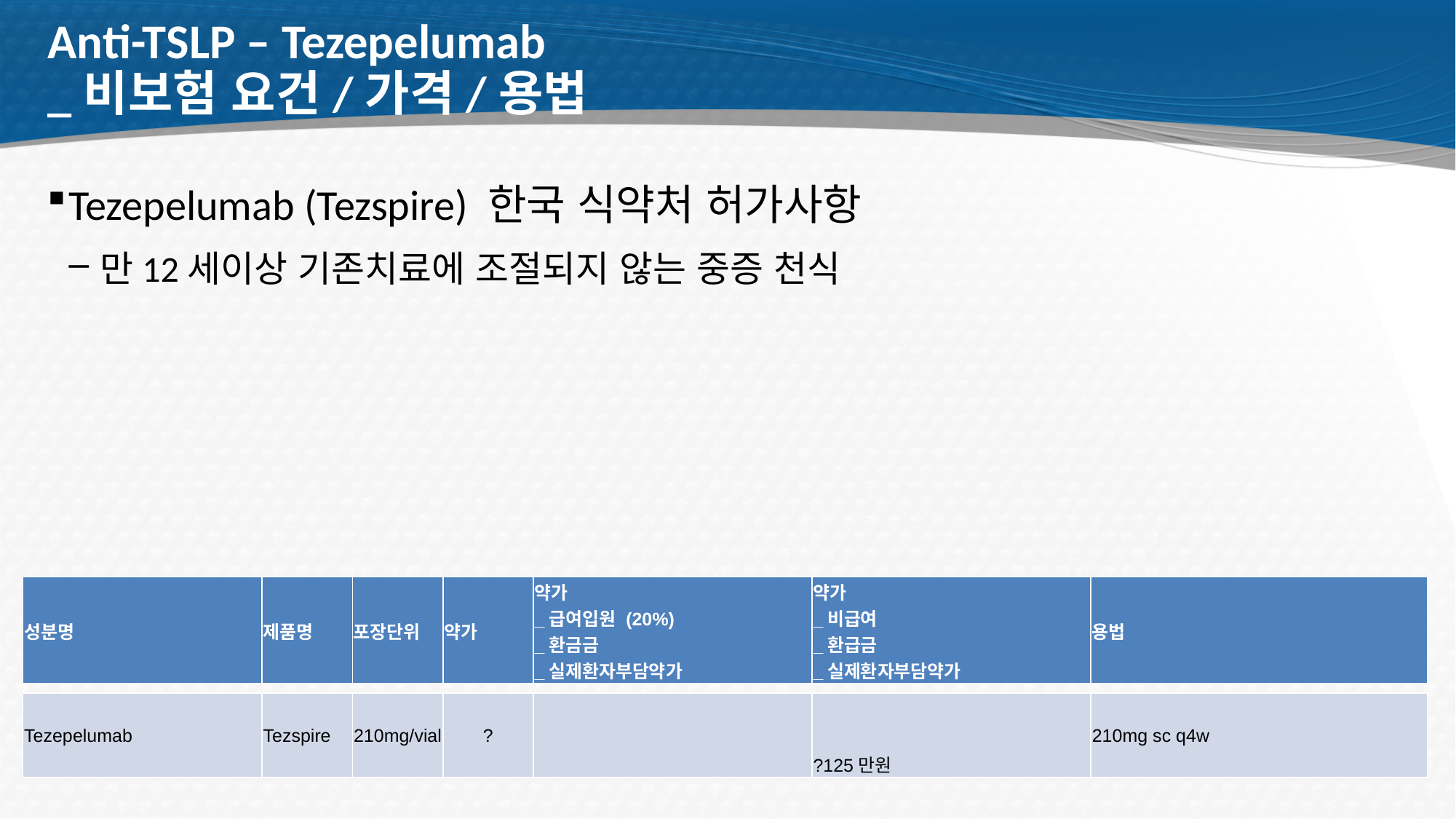

# Anti-TSLP – Tezepelumab _비보험 요건/가격/용법
Tezepelumab (Tezspire) 한국 식약처 허가사항
만12세이상 기존치료에 조절되지 않는 중증 천식

| 성분명 | 제품명 | 포장단위 | 약가 | 약가 \_급여입원 (20%) \_환금금 \_실제환자부담약가 | 약가 \_비급여 \_환급금 \_실제환자부담약가 | 용법 |
| --- | --- | --- | --- | --- | --- | --- |
| Tezepelumab | Tezspire | 210mg/vial | ? |  |  | 210mg sc q4w |
| --- | --- | --- | --- | --- | --- | --- |
|  |  |  |  |  |  |  |
|  |  |  |  |  | ?125만원 |  |